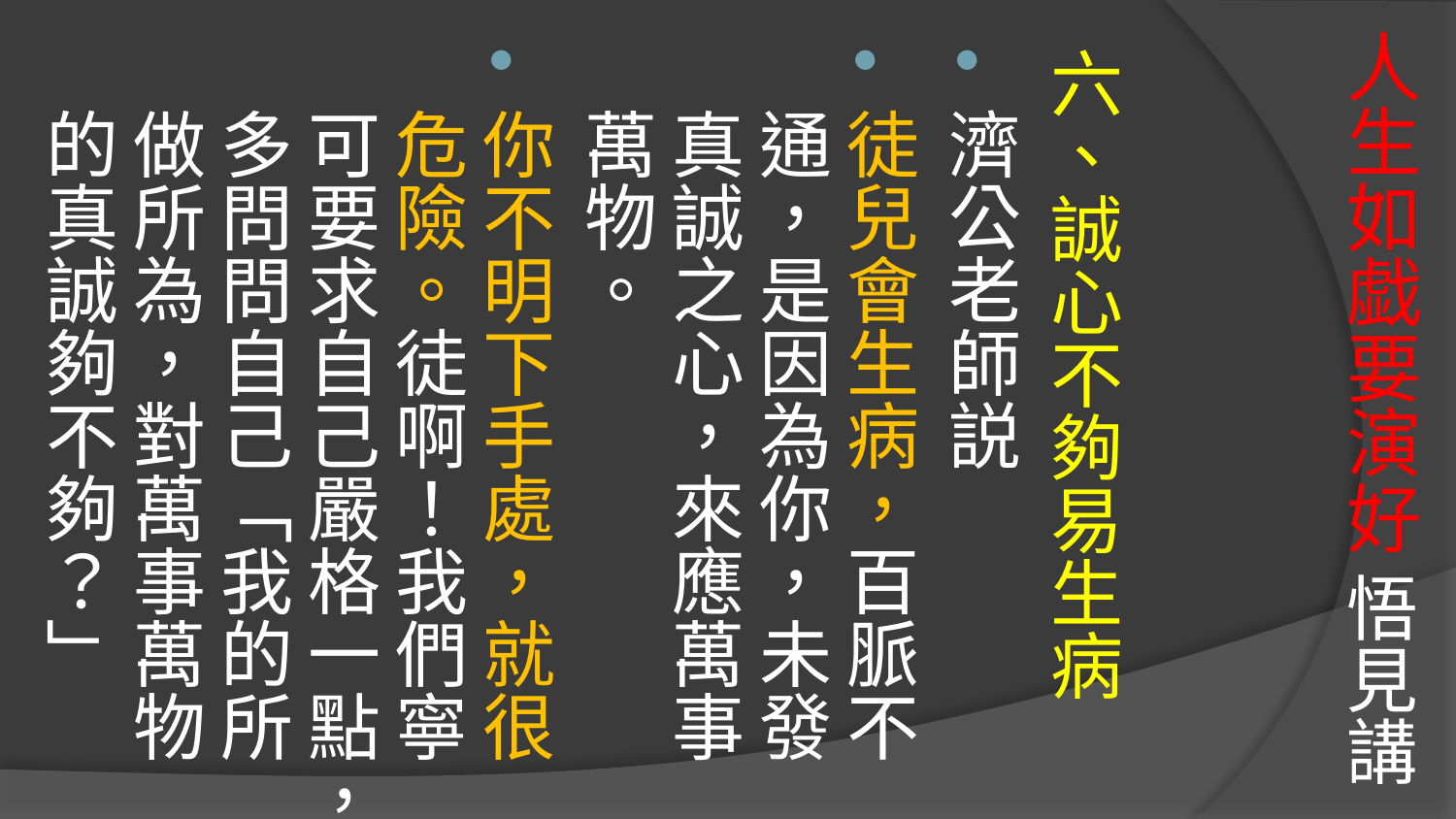

# 人生如戯要演好 悟見講
六、誠心不夠易生病
濟公老師説
徒兒會生病，百脈不通，是因為你，未發真誠之心，來應萬事萬物。
你不明下手處，就很危險。徒啊！我們寧可要求自己嚴格一點，多問問自己「我的所做所為，對萬事萬物的真誠夠不夠？」